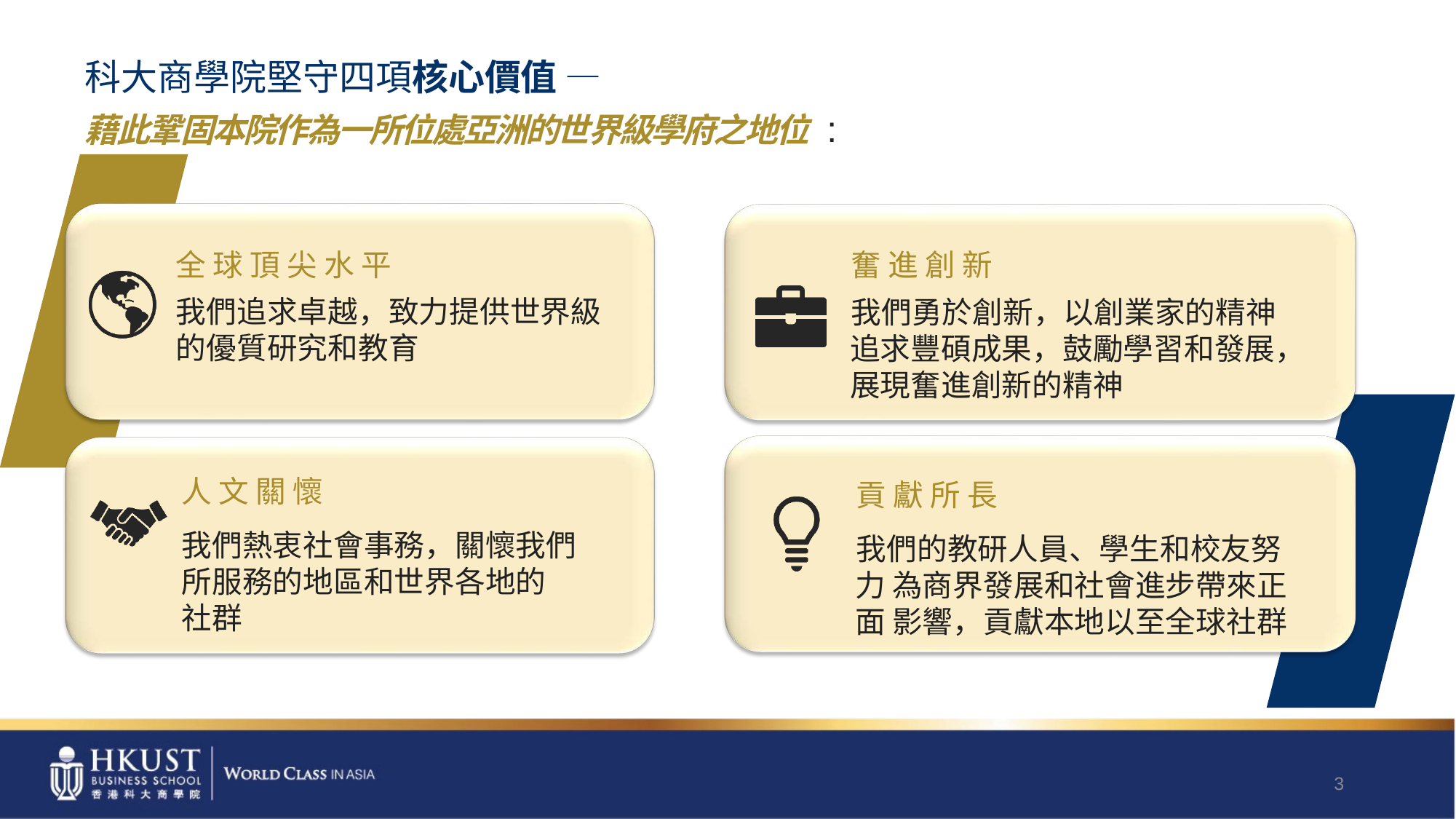

科大商學院堅守四項核心價值 —
藉此鞏固本院作為一所位處亞洲的世界級學府之地位 :

全 球 頂 尖 水 平
我們追求卓越，致力提供世界級 的優質研究和教育
奮 進 創 新
我們勇於創新，以創業家的精神 追求豐碩成果，鼓勵學習和發展， 展現奮進創新的精神

貢 獻 所 長
我們的教研人員、學生和校友努力 為商界發展和社會進步帶來正面 影響，貢獻本地以至全球社群

人 文 關 懷
我們熱衷社會事務，關懷我們 所服務的地區和世界各地的 社群

3